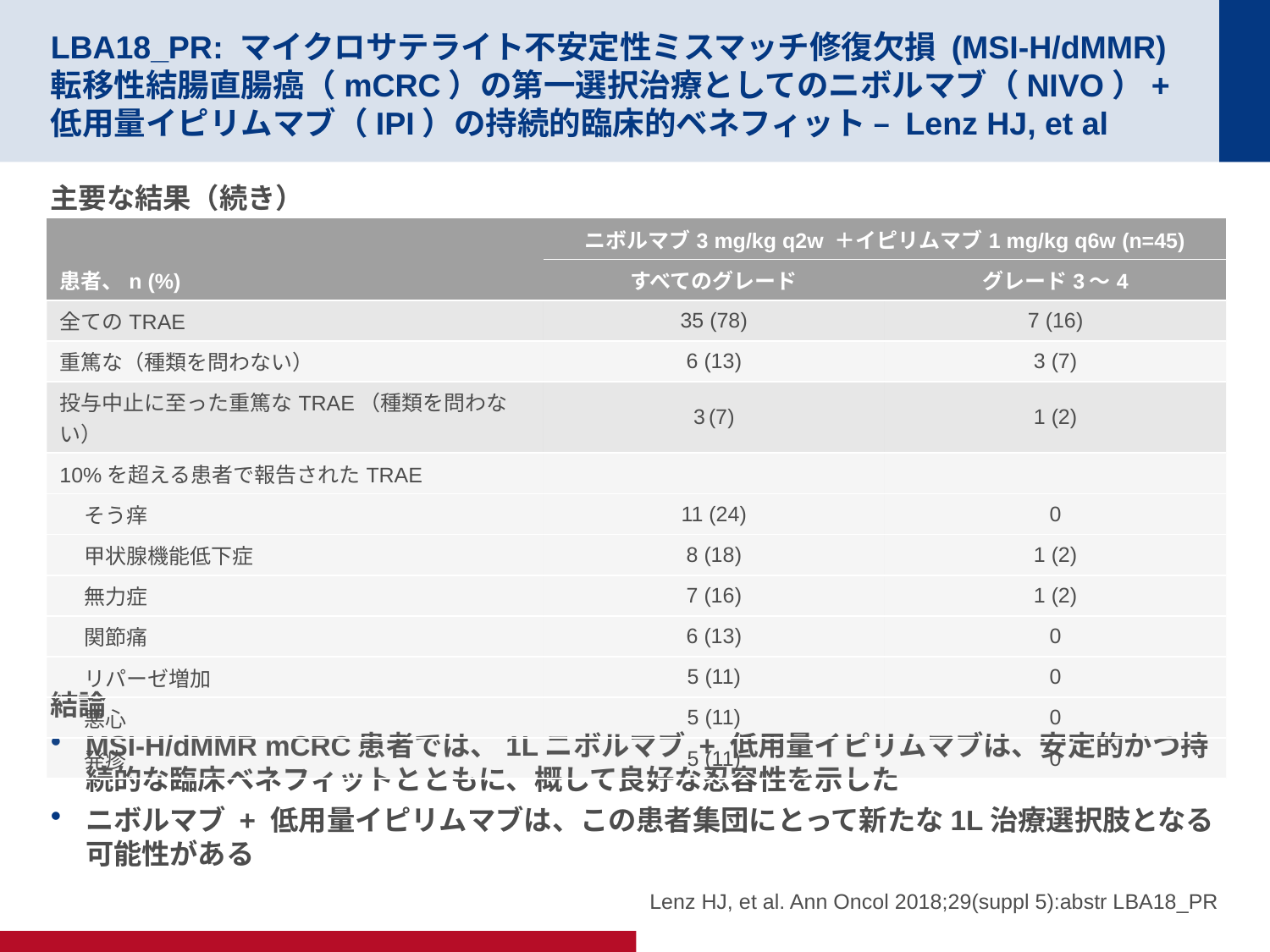

# LBA18_PR: マイクロサテライト不安定性ミスマッチ修復欠損 (MSI-H/dMMR) 転移性結腸直腸癌（mCRC）の第一選択治療としてのニボルマブ（NIVO）+ 低用量イピリムマブ（IPI）の持続的臨床的ベネフィット – Lenz HJ, et al
主要な結果（続き）

結論
MSI-H/dMMR mCRC患者では、1Lニボルマブ + 低用量イピリムマブは、安定的かつ持続的な臨床ベネフィットとともに、概して良好な忍容性を示した
ニボルマブ + 低用量イピリムマブは、この患者集団にとって新たな1L治療選択肢となる可能性がある

| 患者、n (%) | ニボルマブ3 mg/kg q2w ＋イピリムマブ1 mg/kg q6w (n=45) |  |
| --- | --- | --- |
|  | すべてのグレード | グレード3～4 |
| 全てのTRAE | 35 (78) | 7 (16) |
| 重篤な（種類を問わない） | 6 (13) | 3 (7) |
| 投与中止に至った重篤なTRAE（種類を問わない） | 3 (7) | 1 (2) |
| 10%を超える患者で報告されたTRAE |  |  |
| そう痒 | 11 (24) | 0 |
| 甲状腺機能低下症 | 8 (18) | 1 (2) |
| 無力症 | 7 (16) | 1 (2) |
| 関節痛 | 6 (13) | 0 |
| リパーゼ増加 | 5 (11) | 0 |
| 悪心 | 5 (11) | 0 |
| 発疹 | 5 (11) | 0 |
Lenz HJ, et al. Ann Oncol 2018;29(suppl 5):abstr LBA18_PR